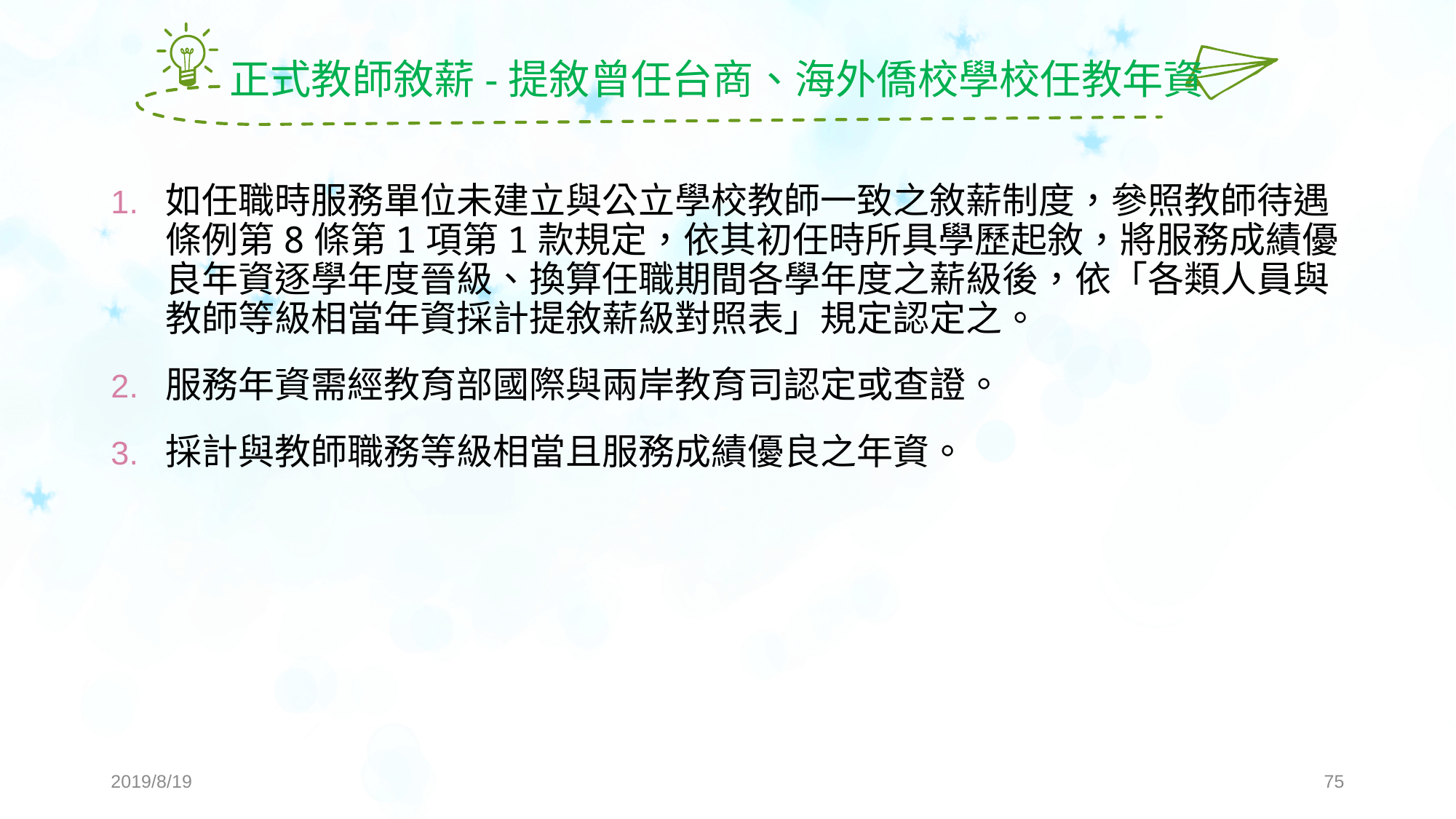

# 正式教師敘薪-提敘曾任台商、海外僑校學校任教年資
如任職時服務單位未建立與公立學校教師一致之敘薪制度，參照教師待遇條例第8條第1項第1款規定，依其初任時所具學歷起敘，將服務成績優良年資逐學年度晉級、換算任職期間各學年度之薪級後，依「各類人員與教師等級相當年資採計提敘薪級對照表」規定認定之。
服務年資需經教育部國際與兩岸教育司認定或查證。
採計與教師職務等級相當且服務成績優良之年資。
2019/8/19
75